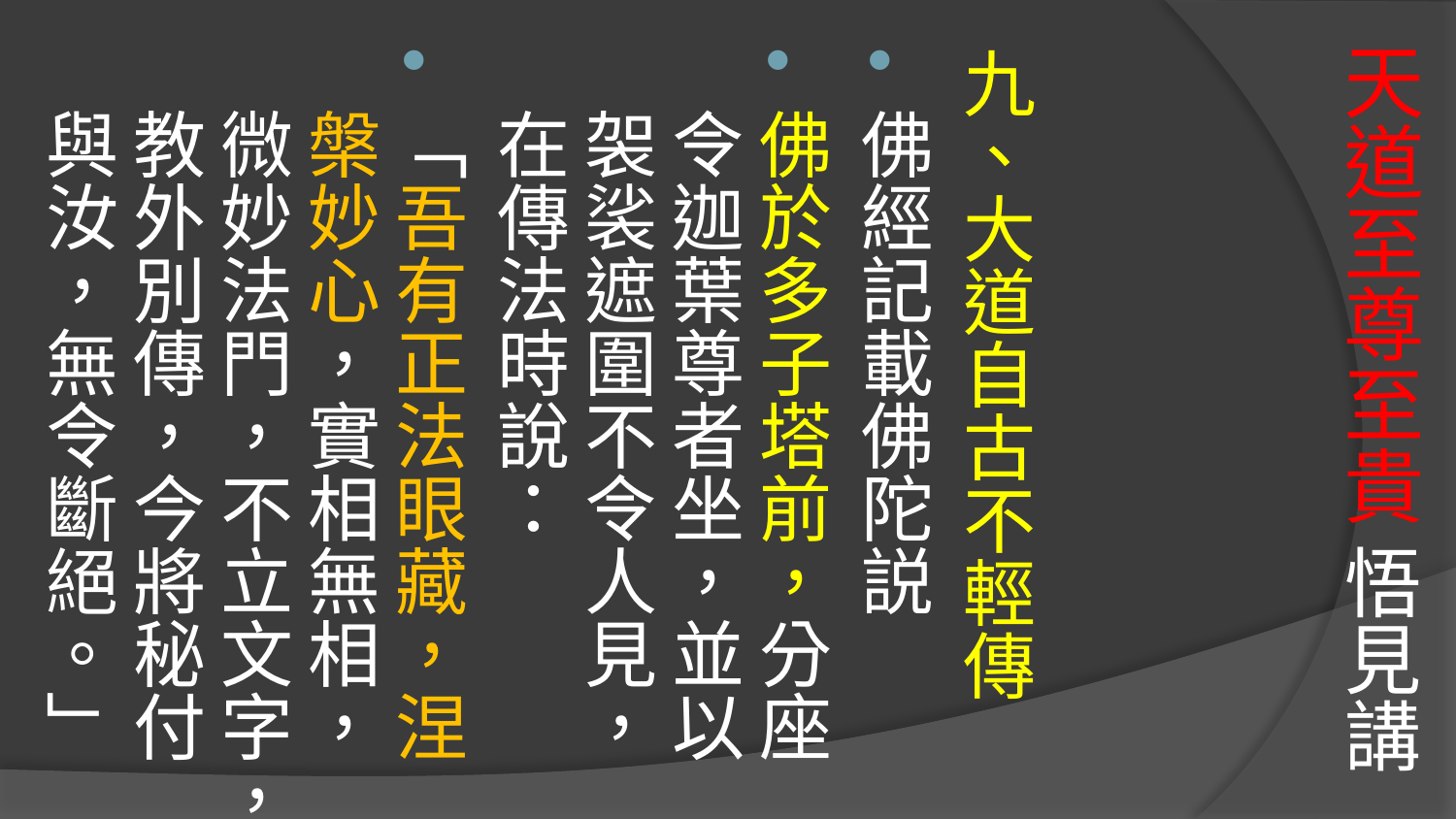

# 天道至尊至貴 悟見講
九、大道自古不輕傳
佛經記載佛陀説
佛於多子塔前，分座令迦葉尊者坐，並以袈裟遮圍不令人見，在傳法時說：
「吾有正法眼藏，涅槃妙心，實相無相，微妙法門，不立文字，教外別傳，今將秘付與汝，無令斷絕。」